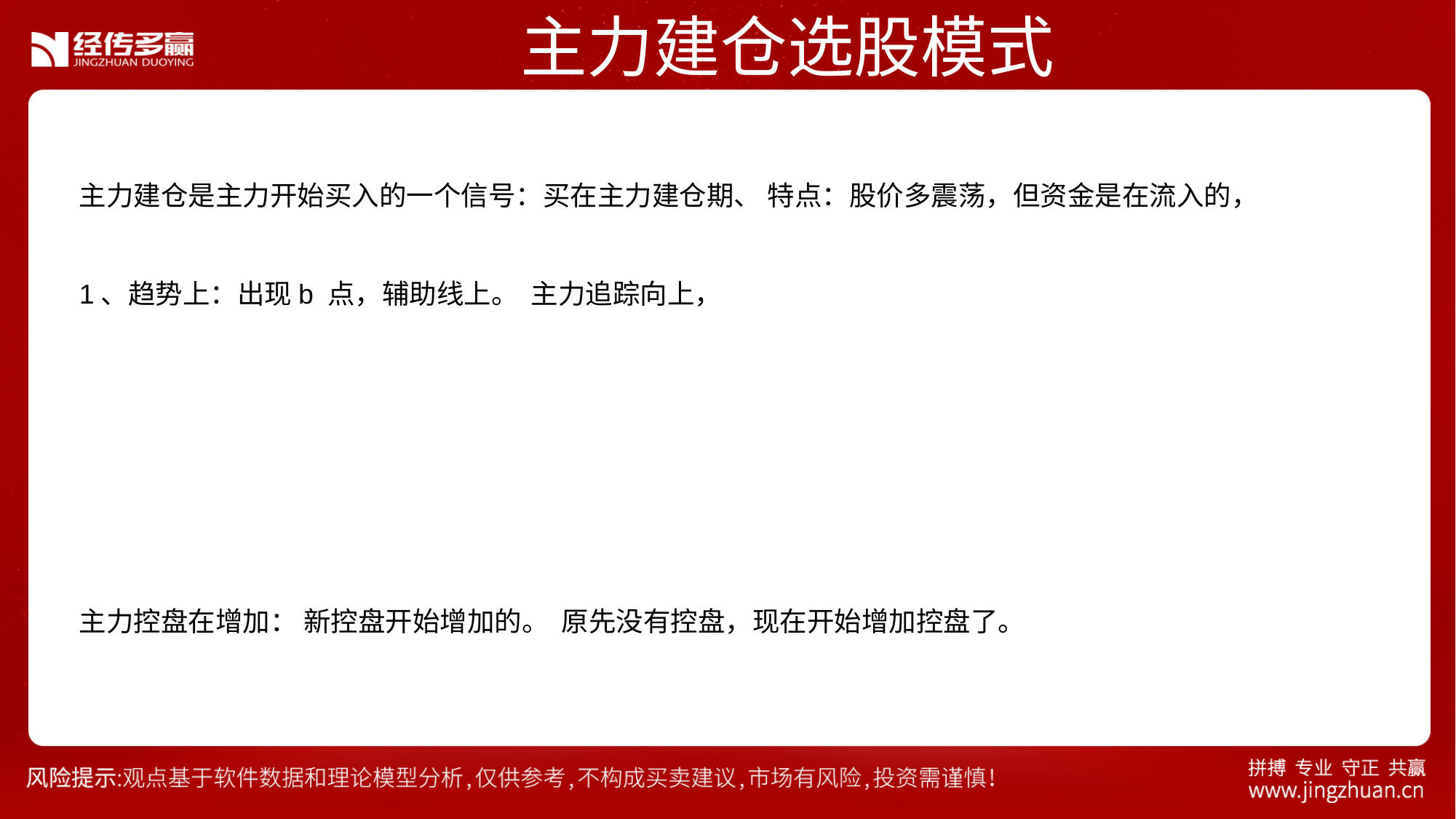

主力建仓选股模式
主力建仓是主力开始买入的一个信号：买在主力建仓期、 特点：股价多震荡，但资金是在流入的，

1、趋势上：出现b 点，辅助线上。  主力追踪向上，

主力控盘在增加： 新控盘开始增加的。  原先没有控盘，现在开始增加控盘了。